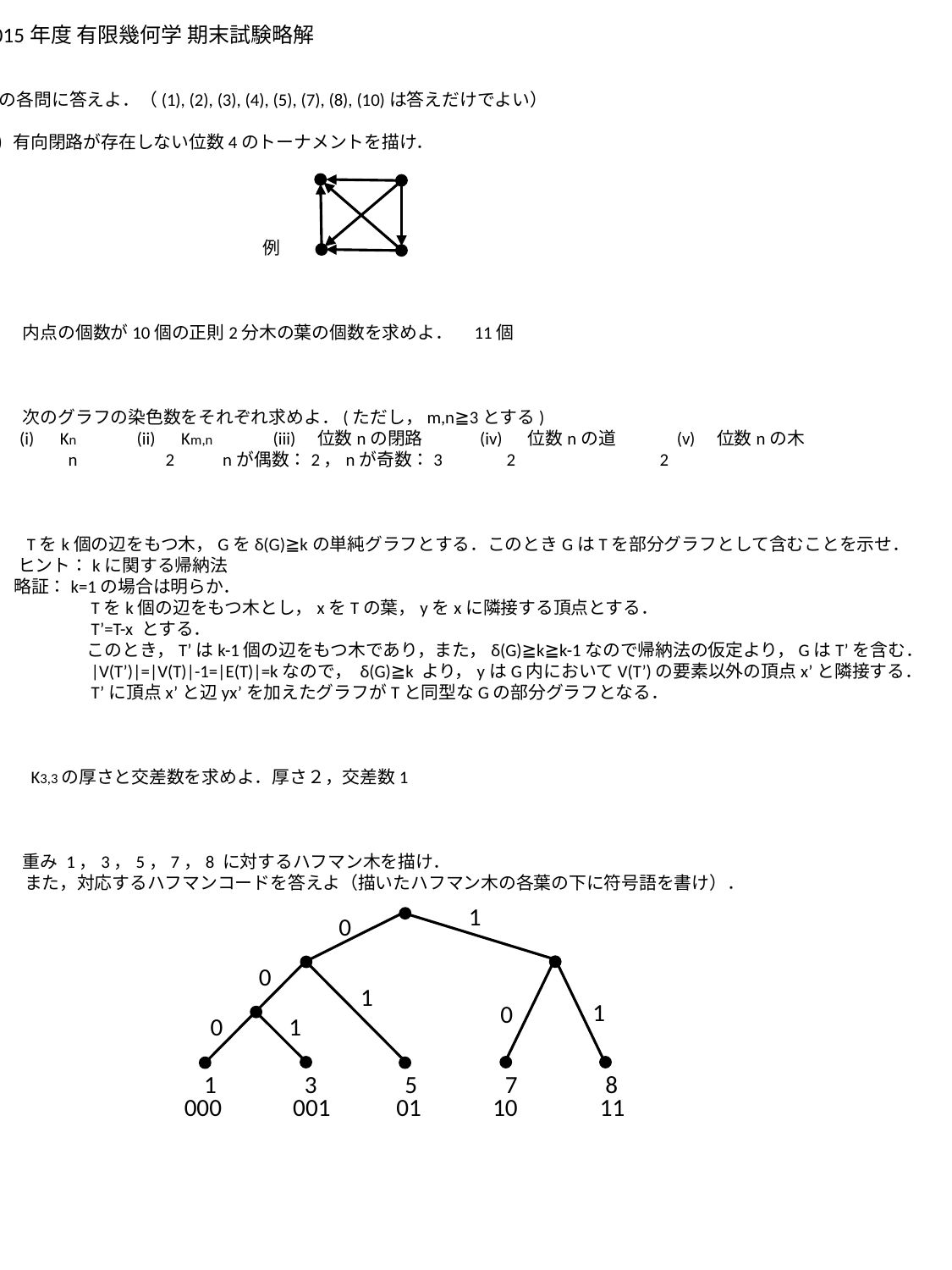

2015年度 有限幾何学 期末試験略解

次の各問に答えよ．（(1), (2), (3), (4), (5), (7), (8), (10)は答えだけでよい）

有向閉路が存在しない位数4のトーナメントを描け．

　　　　　　　　　　　　　　　　例

(2)　内点の個数が10個の正則2分木の葉の個数を求めよ．　11個

(5)　次のグラフの染色数をそれぞれ求めよ．(ただし，m,n≧3とする)
　    (i)　Kn　　　(ii)　Km,n　　　(iii)　位数nの閉路　　　(iv)　 位数nの道 　　　(v)　位数nの木
　　　   　n                      2            nが偶数：2，nが奇数：3                2                                    2

(6)　Tをk個の辺をもつ木，Gをδ(G)≧kの単純グラフとする．このときGはTを部分グラフとして含むことを示せ．
        ヒント：kに関する帰納法
       略証：k=1の場合は明らか．
　　　　　　Tをk個の辺をもつ木とし，xをTの葉，yをxに隣接する頂点とする．
　　　　　　T’=T-x とする．
　　　　　　このとき，T’はk-1個の辺をもつ木であり，また，δ(G)≧k≧k-1なので帰納法の仮定より，GはT’を含む．
　　　　　　|V(T’)|=|V(T)|-1=|E(T)|=kなので， δ(G)≧k より，yはG内においてV(T’)の要素以外の頂点x’と隣接する．
　　　　　　T’に頂点x’と辺yx’を加えたグラフがTと同型なGの部分グラフとなる．

(7)　 K3,3の厚さと交差数を求めよ．厚さ２，交差数1

(8)　重み 1，3，5，7，8 に対するハフマン木を描け．
　　  また，対応するハフマンコードを答えよ（描いたハフマン木の各葉の下に符号語を書け）．

1
0

0

1
1
0
0
1

1                3                5                7                8
  000             001            01             10               11